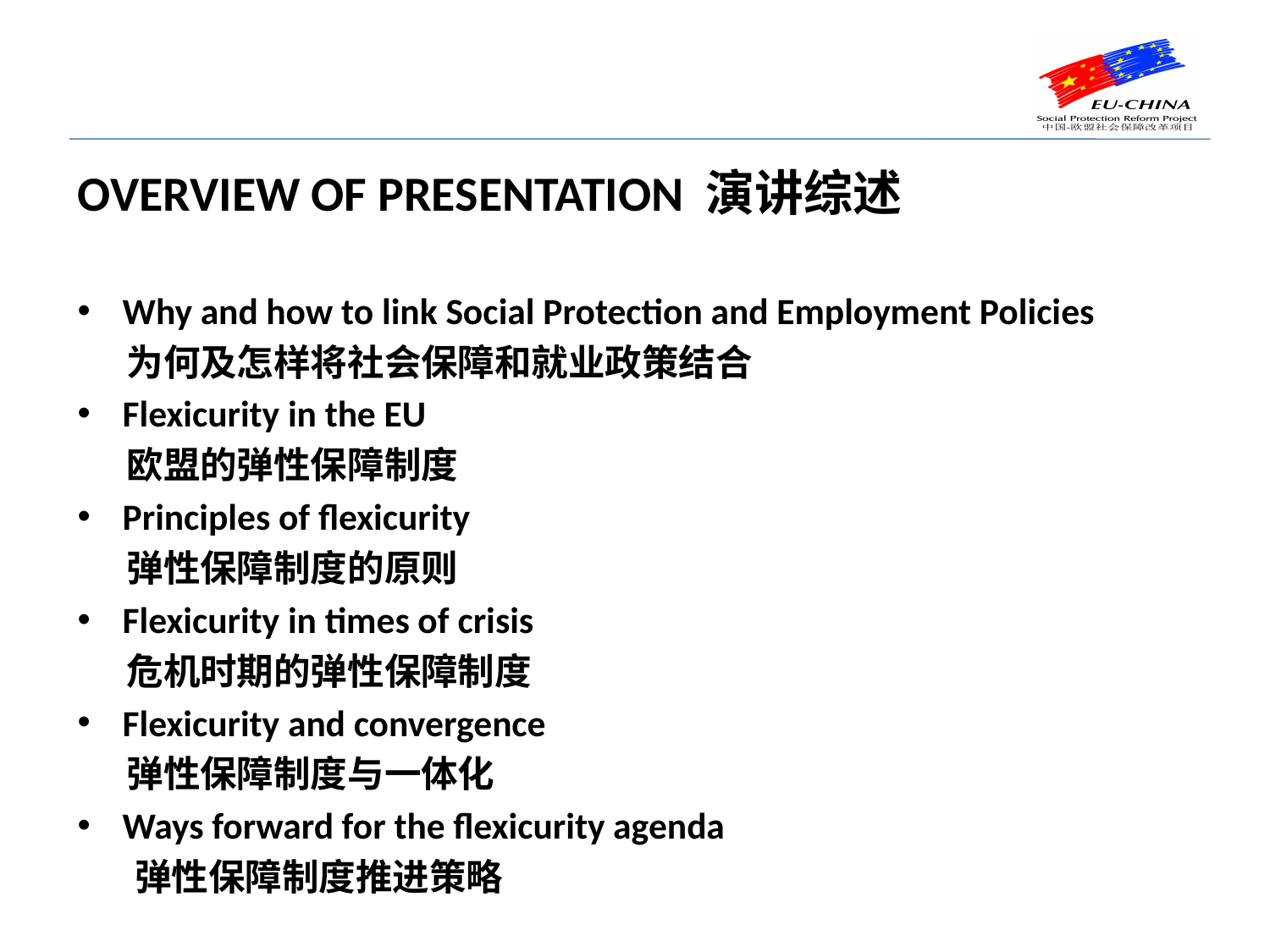

Overview of presentation 演讲综述
Why and how to link Social Protection and Employment Policies
     为何及怎样将社会保障和就业政策结合
Flexicurity in the EU
     欧盟的弹性保障制度
Principles of flexicurity
     弹性保障制度的原则
Flexicurity in times of crisis
     危机时期的弹性保障制度
Flexicurity and convergence
     弹性保障制度与一体化
Ways forward for the flexicurity agenda
      弹性保障制度推进策略